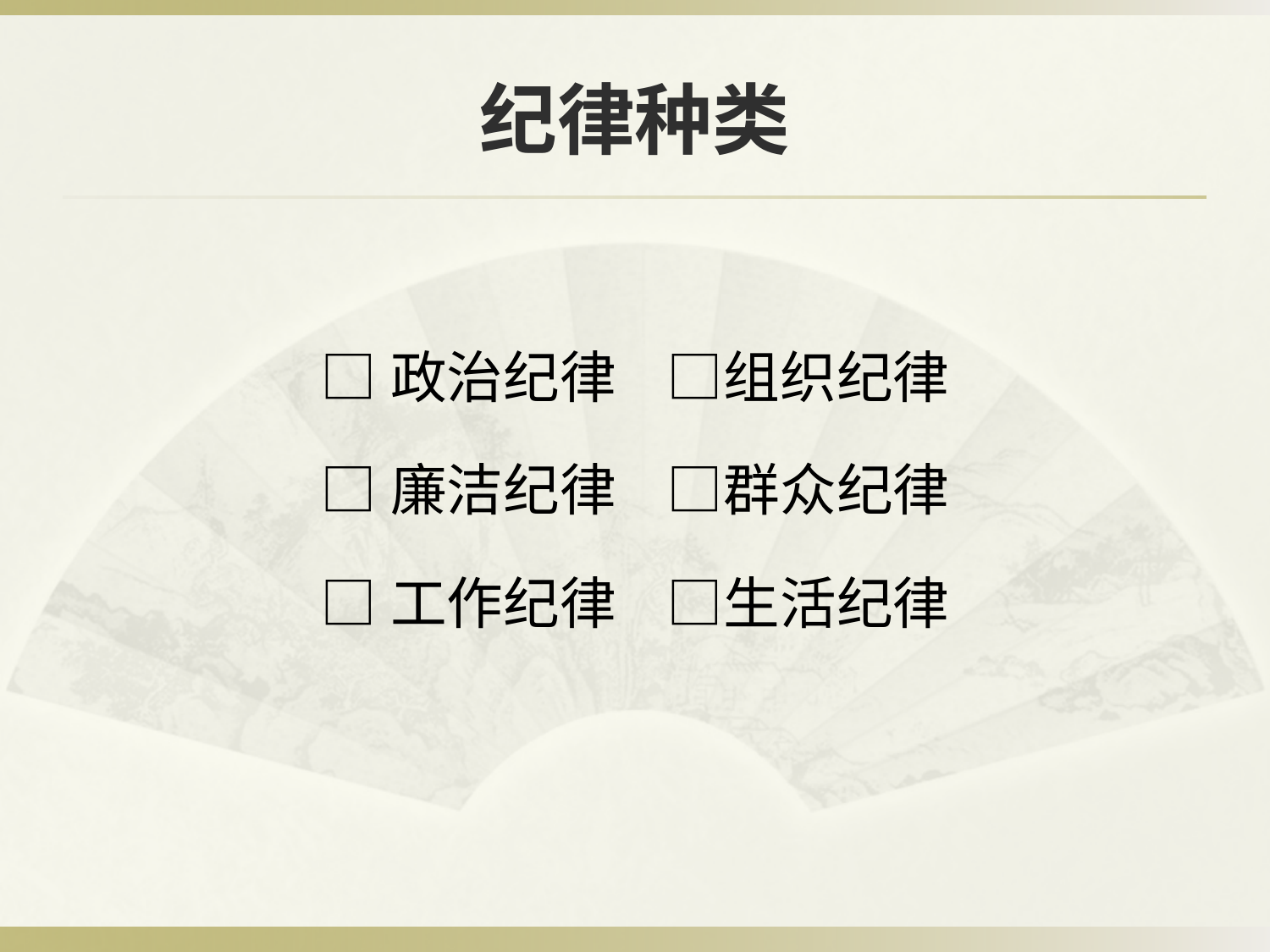

# 纪律种类

□政治纪律    □组织纪律
□廉洁纪律    □群众纪律
□工作纪律    □生活纪律